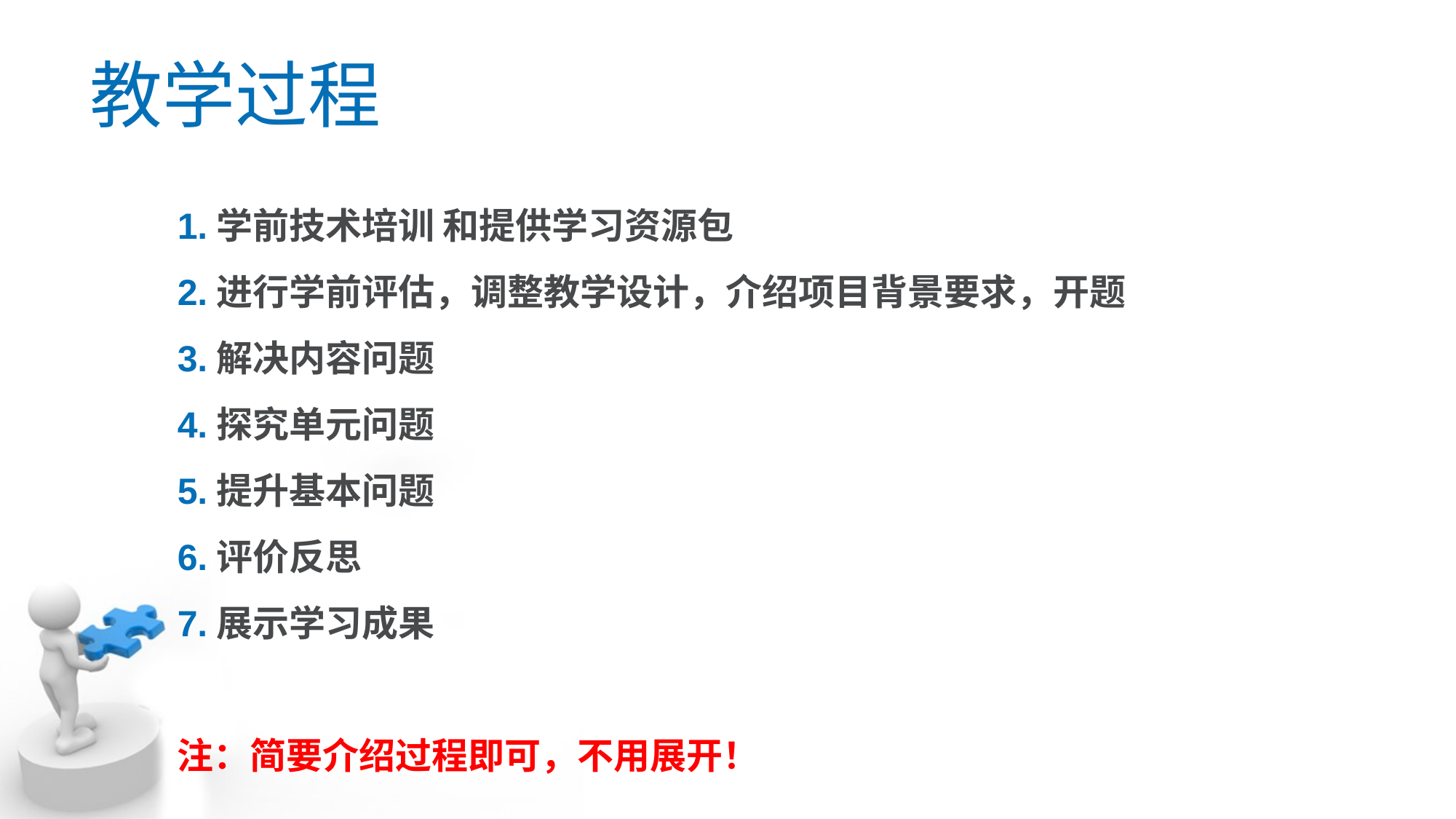

教学过程
1.学前技术培训 和提供学习资源包
2.进行学前评估，调整教学设计，介绍项目背景要求，开题
3.解决内容问题
4.探究单元问题
5.提升基本问题
6.评价反思
7.展示学习成果

注：简要介绍过程即可，不用展开！